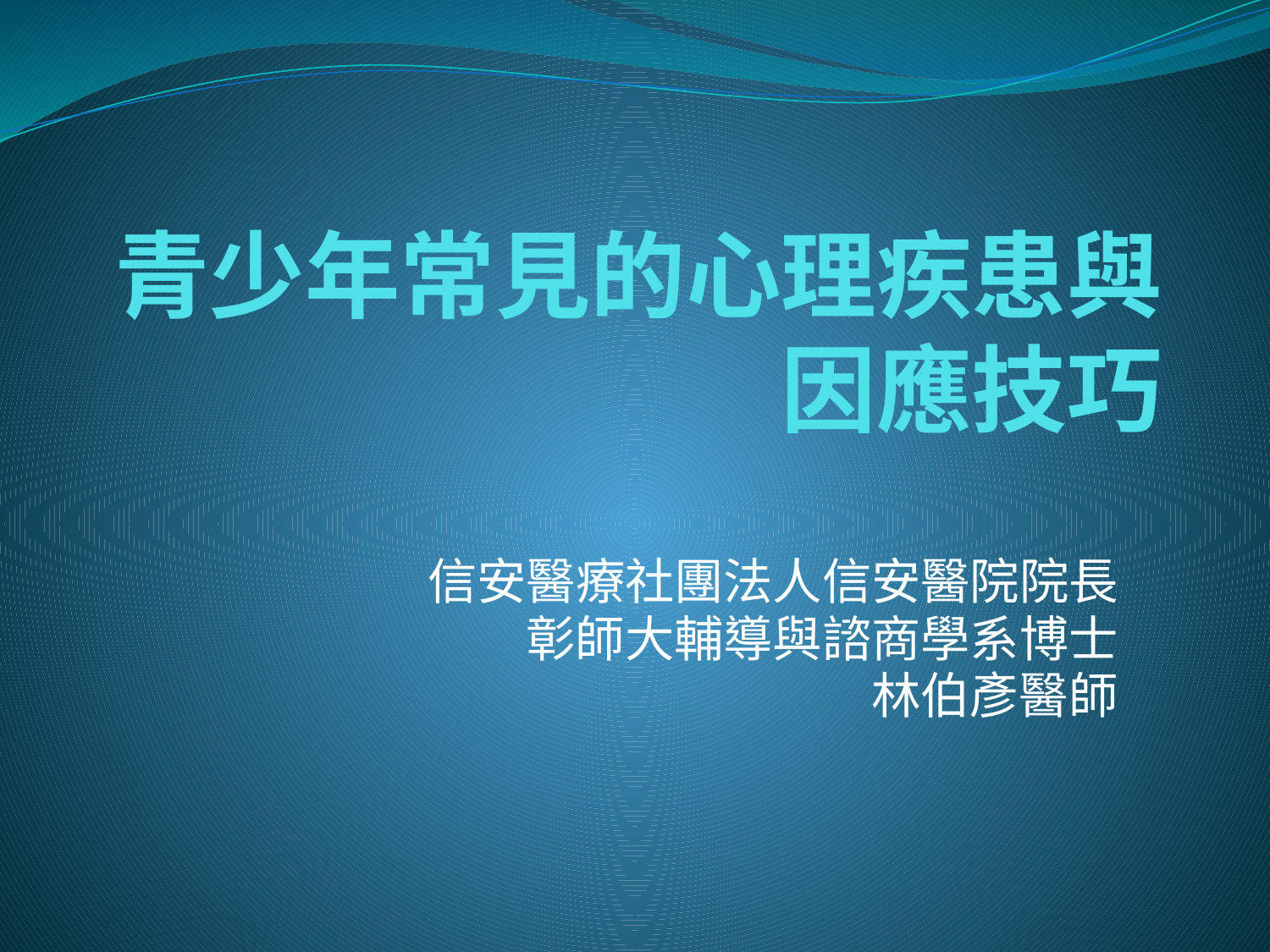

# 青少年常見的心理疾患與因應技巧
信安醫療社團法人信安醫院院長
彰師大輔導與諮商學系博士
林伯彥醫師